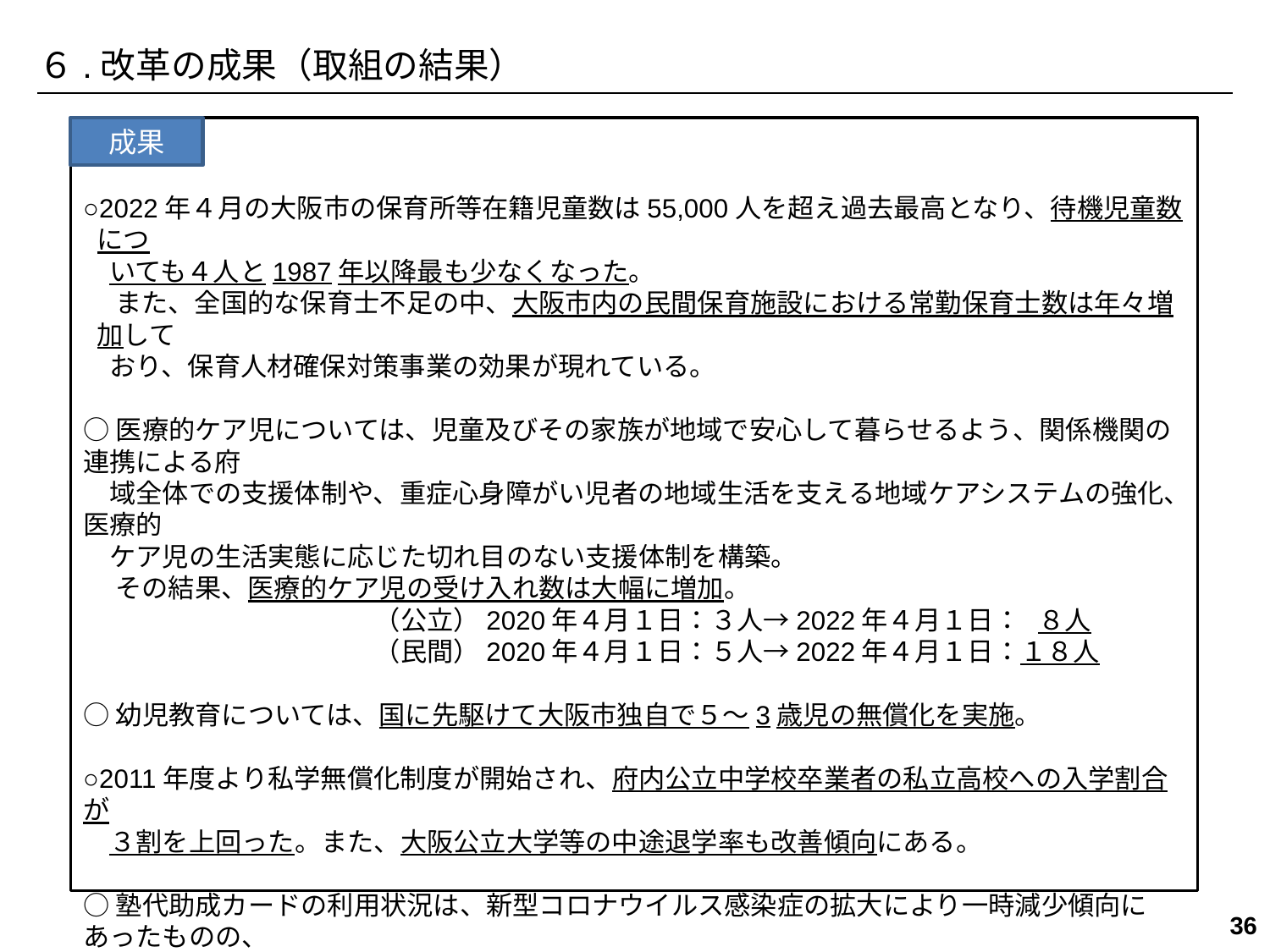

６.改革の成果（取組の結果）

○2022年４月の大阪市の保育所等在籍児童数は55,000人を超え過去最高となり、待機児童数につ
　いても４人と1987年以降最も少なくなった。
　 また、全国的な保育士不足の中、大阪市内の民間保育施設における常勤保育士数は年々増加して
　おり、保育人材確保対策事業の効果が現れている。

○医療的ケア児については、児童及びその家族が地域で安心して暮らせるよう、関係機関の連携による府
　域全体での支援体制や、重症心身障がい児者の地域生活を支える地域ケアシステムの強化、医療的
　ケア児の生活実態に応じた切れ目のない支援体制を構築。
　 その結果、医療的ケア児の受け入れ数は大幅に増加。
　　　　　　　　　　　（公立）2020年４月１日：３人→2022年４月１日：   ８人
　　　　　　　　　　　（民間）2020年４月１日：５人→2022年４月１日：１８人

○幼児教育については、国に先駆けて大阪市独自で５～3歳児の無償化を実施。

○2011年度より私学無償化制度が開始され、府内公立中学校卒業者の私立高校への入学割合が
　３割を上回った。また、大阪公立大学等の中途退学率も改善傾向にある。

○塾代助成カードの利用状況は、新型コロナウイルス感染症の拡大により一時減少傾向にあったものの、
　2021年度には60.7％と増加、交付率についても2016年度以降60％を下回ることなく増加傾向。
　また、保護者へのアンケートでも「新たに通塾できた、冬期講習等に参加した、受講科目を増やせた等」が
　65.0%、「成績が良くなった」が70.４%となるなど、学習機会の提供・学力向上に一定寄与。
成果
36